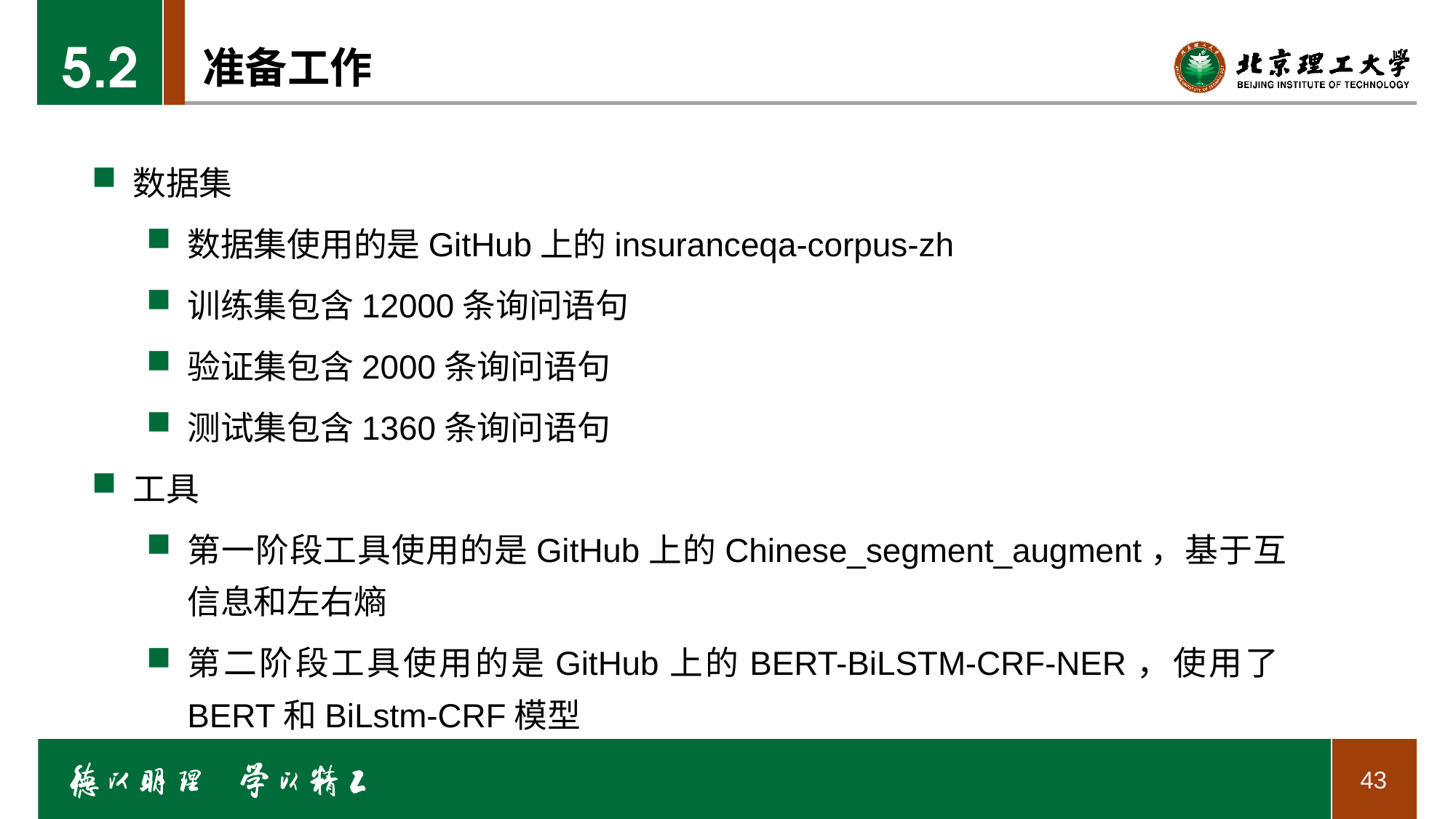

5.2
# 准备工作
数据集
数据集使用的是GitHub上的insuranceqa-corpus-zh
训练集包含12000条询问语句
验证集包含2000条询问语句
测试集包含1360条询问语句
工具
第一阶段工具使用的是GitHub上的Chinese_segment_augment，基于互信息和左右熵
第二阶段工具使用的是GitHub上的BERT-BiLSTM-CRF-NER，使用了BERT和BiLstm-CRF模型